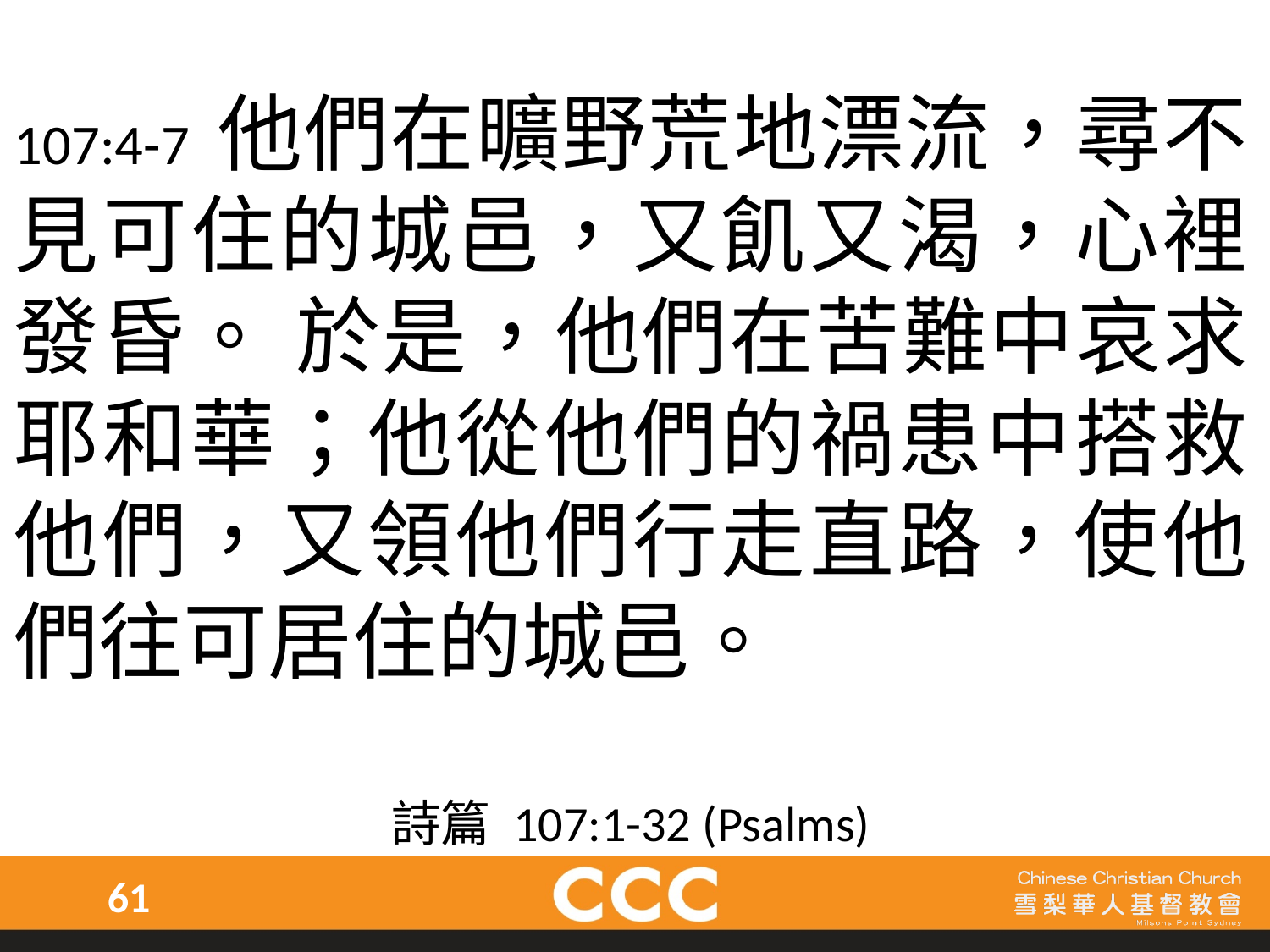

107:4-7 他們在曠野荒地漂流，尋不見可住的城邑，又飢又渴，心裡發昏。 於是，他們在苦難中哀求耶和華；他從他們的禍患中搭救他們，又領他們行走直路，使他們往可居住的城邑。
詩篇 107:1-32 (Psalms)
61